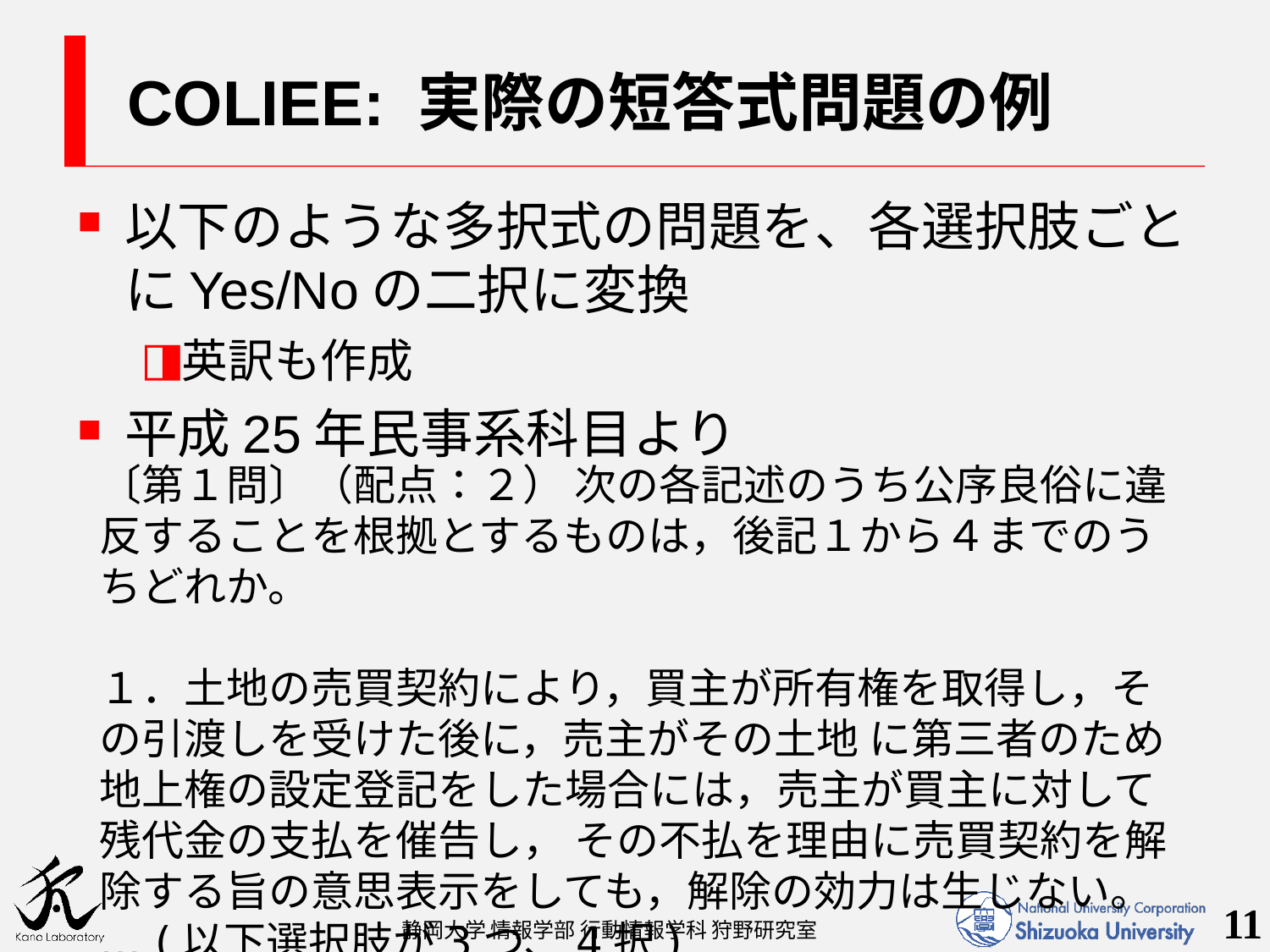

# COLIEE: 実際の短答式問題の例
以下のような多択式の問題を、各選択肢ごとにYes/Noの二択に変換
英訳も作成
平成25年民事系科目より
〔第１問〕（配点：２） 次の各記述のうち公序良俗に違反することを根拠とするものは，後記１から４までのうちどれか。

１．土地の売買契約により，買主が所有権を取得し，その引渡しを受けた後に，売主がその土地 に第三者のため地上権の設定登記をした場合には，売主が買主に対して残代金の支払を催告し， その不払を理由に売買契約を解除する旨の意思表示をしても，解除の効力は生じない。
… (以下選択肢が3つ、4択)
11